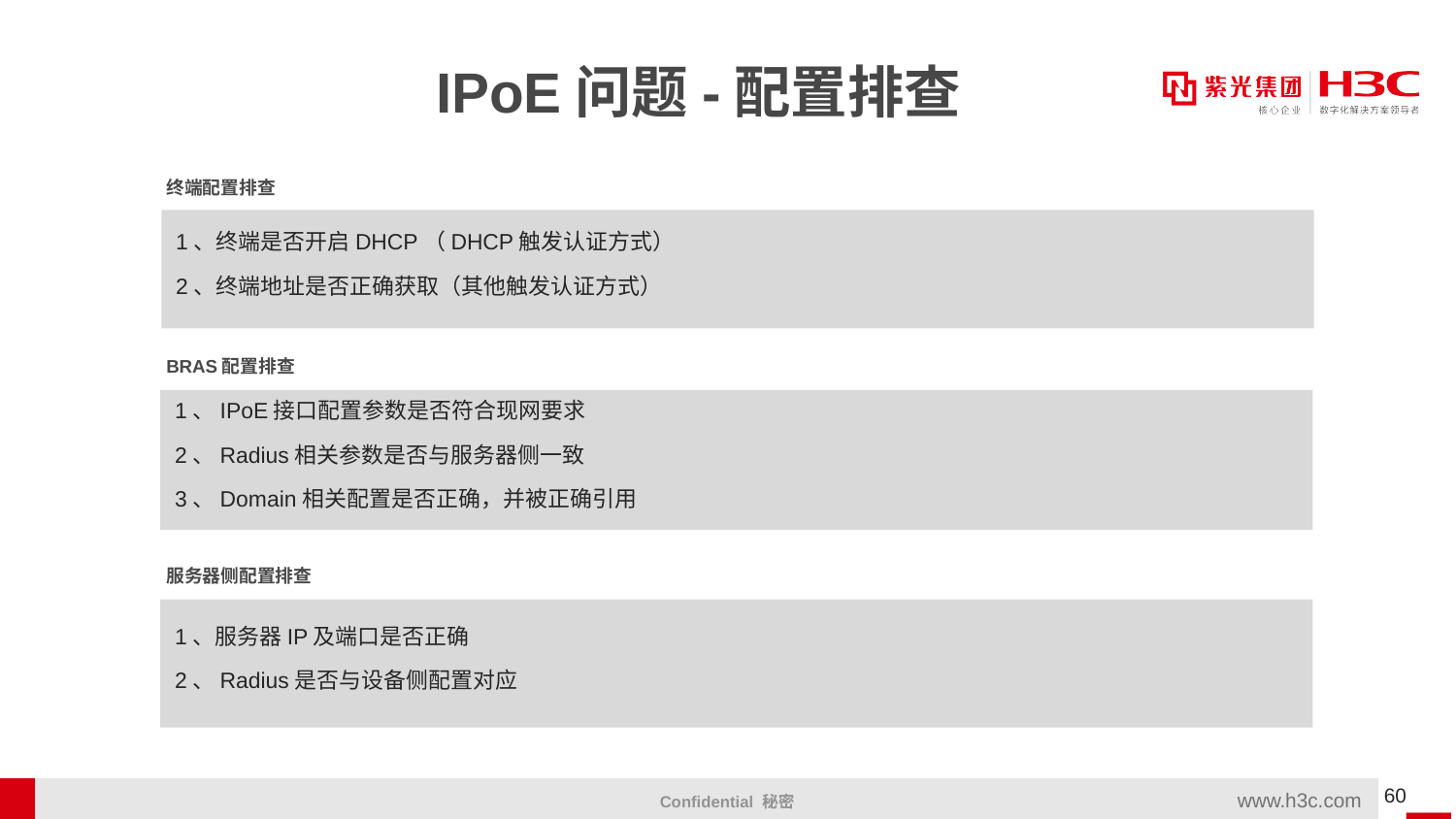

# IPoE问题-配置排查

终端配置排查
1、终端是否开启DHCP（DHCP触发认证方式）
2、终端地址是否正确获取（其他触发认证方式）
BRAS配置排查
1、IPoE接口配置参数是否符合现网要求
2、Radius相关参数是否与服务器侧一致
3、Domain相关配置是否正确，并被正确引用
服务器侧配置排查
1、服务器IP及端口是否正确
2、Radius是否与设备侧配置对应